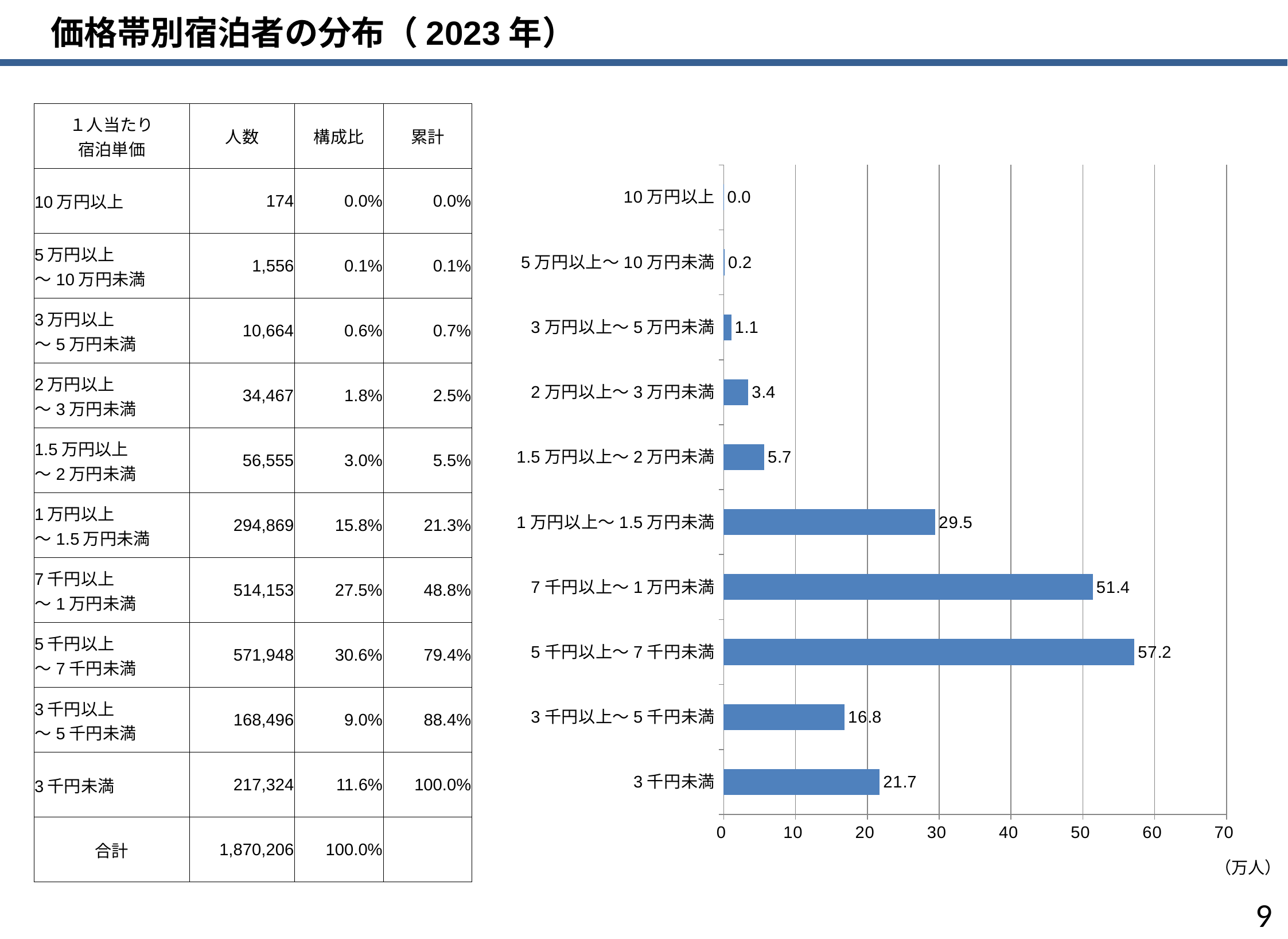

価格帯別宿泊者の分布（2023年）
| １人当たり 宿泊単価 | 人数 | 構成比 | 累計 |
| --- | --- | --- | --- |
| 10万円以上 | 174 | 0.0% | 0.0% |
| 5万円以上 ～10万円未満 | 1,556 | 0.1% | 0.1% |
| 3万円以上 ～5万円未満 | 10,664 | 0.6% | 0.7% |
| 2万円以上 ～3万円未満 | 34,467 | 1.8% | 2.5% |
| 1.5万円以上 ～2万円未満 | 56,555 | 3.0% | 5.5% |
| 1万円以上 ～1.5万円未満 | 294,869 | 15.8% | 21.3% |
| 7千円以上 ～1万円未満 | 514,153 | 27.5% | 48.8% |
| 5千円以上 ～7千円未満 | 571,948 | 30.6% | 79.4% |
| 3千円以上 ～5千円未満 | 168,496 | 9.0% | 88.4% |
| 3千円未満 | 217,324 | 11.6% | 100.0% |
| 合計 | 1,870,206 | 100.0% |  |

### Chart

| Category |  |
|---|---|
| 3千円未満 | 21.7324 |
| 3千円以上～5千円未満 | 16.8496 |
| 5千円以上～7千円未満 | 57.1948 |
| 7千円以上～1万円未満 | 51.4153 |
| 1万円以上～1.5万円未満 | 29.4869 |
| 1.5万円以上～2万円未満 | 5.6555 |
| 2万円以上～3万円未満 | 3.4467 |
| 3万円以上～5万円未満 | 1.0664 |
| 5万円以上～10万円未満 | 0.1556 |
| 10万円以上 | 0.0174 |
（万人）
9